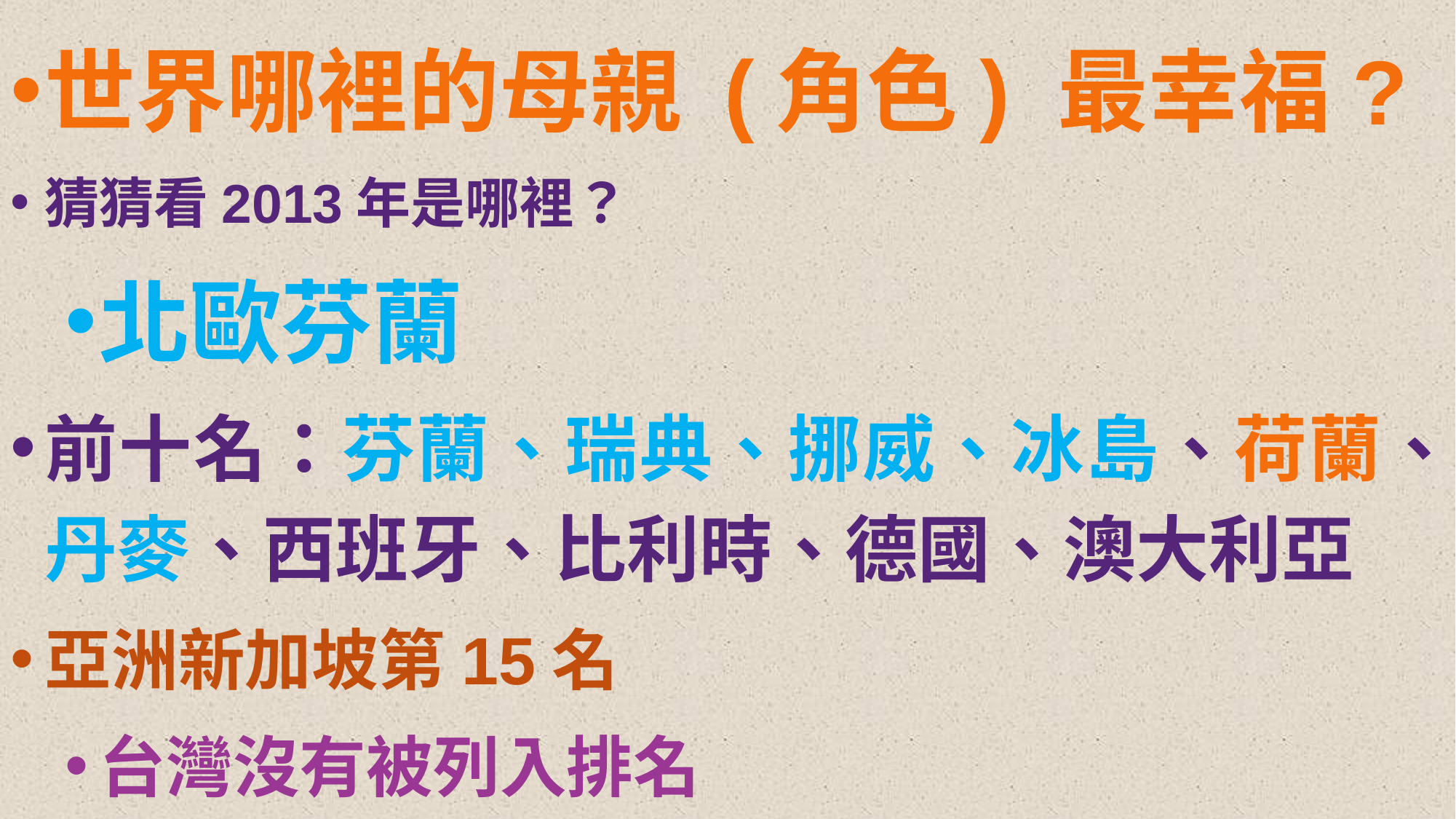

世界哪裡的母親 (角色) 最幸福?
猜猜看2013年是哪裡？
北歐芬蘭
前十名：芬蘭、瑞典、挪威、冰島、荷蘭、丹麥、西班牙、比利時、德國、澳大利亞
亞洲新加坡第15名
台灣沒有被列入排名